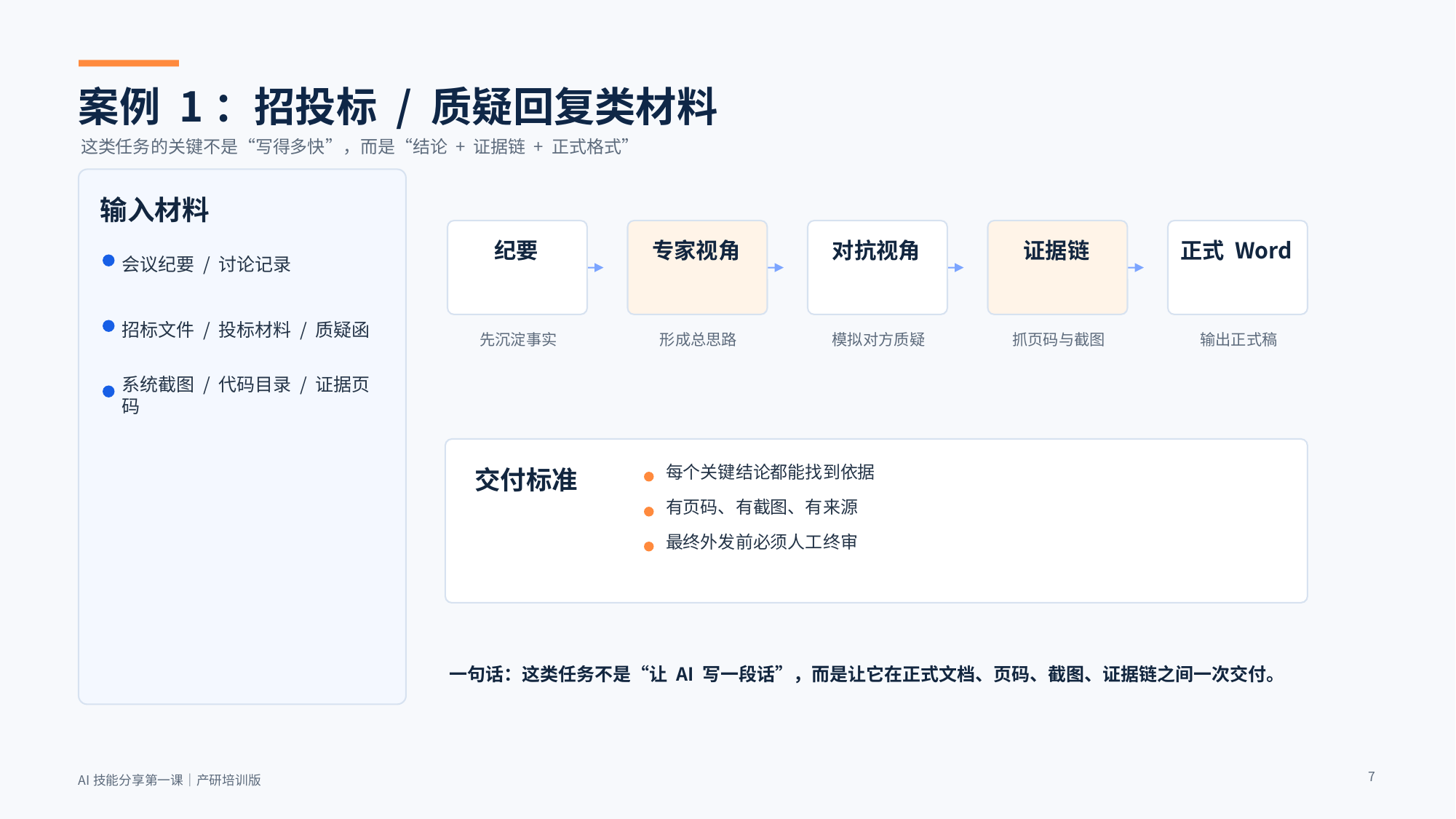

案例 1：招投标 / 质疑回复类材料
这类任务的关键不是“写得多快”，而是“结论 + 证据链 + 正式格式”

输入材料

纪要
专家视角
对抗视角
证据链
正式 Word
会议纪要 / 讨论记录

招标文件 / 投标材料 / 质疑函

先沉淀事实
形成总思路
模拟对方质疑
抓页码与截图
输出正式稿
系统截图 / 代码目录 / 证据页码

每个关键结论都能找到依据
交付标准

有页码、有截图、有来源

最终外发前必须人工终审

一句话：这类任务不是“让 AI 写一段话”，而是让它在正式文档、页码、截图、证据链之间一次交付。
7
AI技能分享第一课｜产研培训版